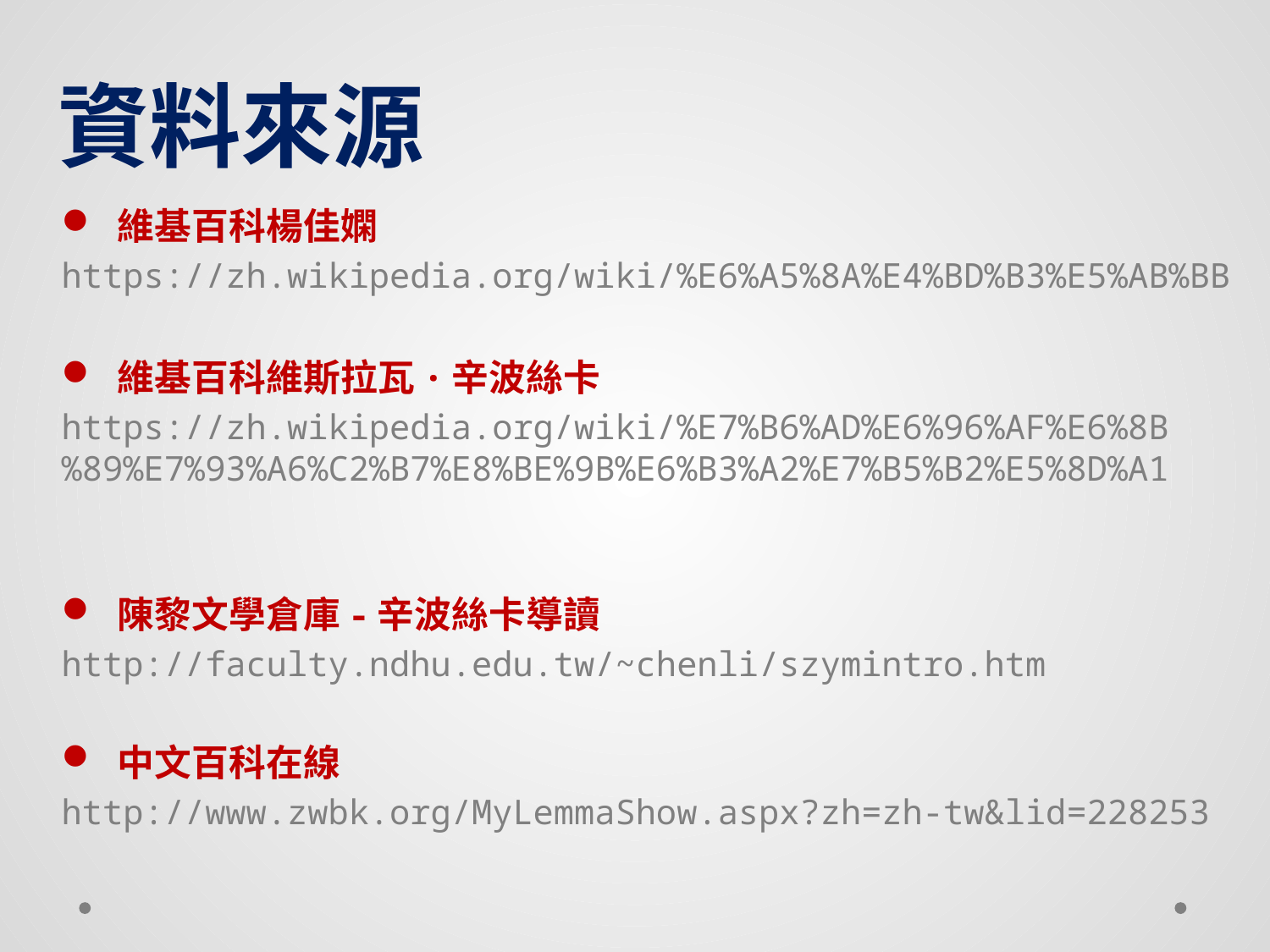

# 資料來源
維基百科楊佳嫻
https://zh.wikipedia.org/wiki/%E6%A5%8A%E4%BD%B3%E5%AB%BB

維基百科維斯拉瓦·辛波絲卡
https://zh.wikipedia.org/wiki/%E7%B6%AD%E6%96%AF%E6%8B%89%E7%93%A6%C2%B7%E8%BE%9B%E6%B3%A2%E7%B5%B2%E5%8D%A1

陳黎文學倉庫-辛波絲卡導讀
http://faculty.ndhu.edu.tw/~chenli/szymintro.htm

中文百科在線
http://www.zwbk.org/MyLemmaShow.aspx?zh=zh-tw&lid=228253